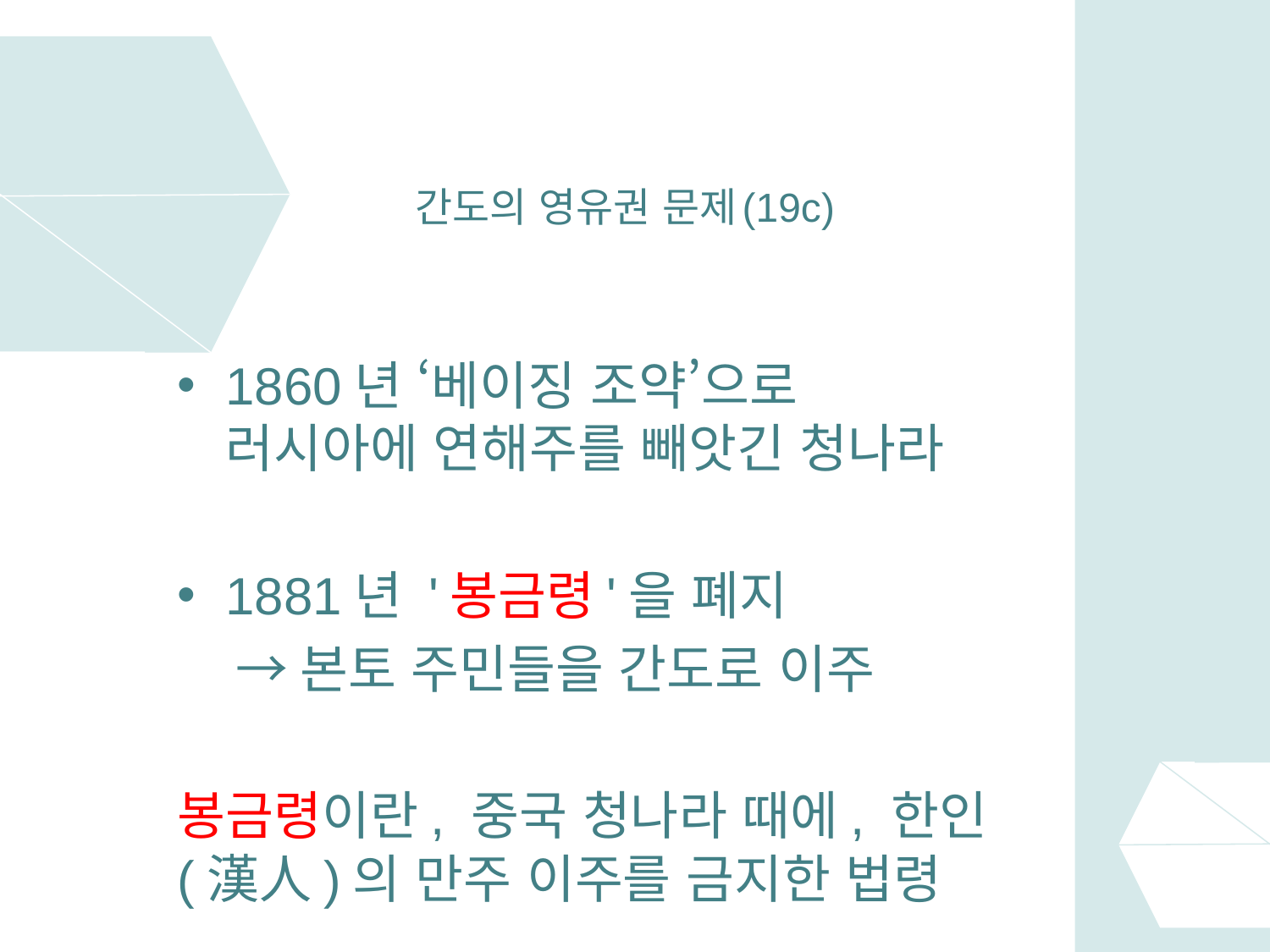

# 간도의 영유권 문제(19c)
1860년 ‘베이징 조약’으로 러시아에 연해주를 빼앗긴 청나라

1881년 '봉금령'을 폐지
    →본토 주민들을 간도로 이주

봉금령이란, 중국 청나라 때에, 한인(漢人)의 만주 이주를 금지한 법령